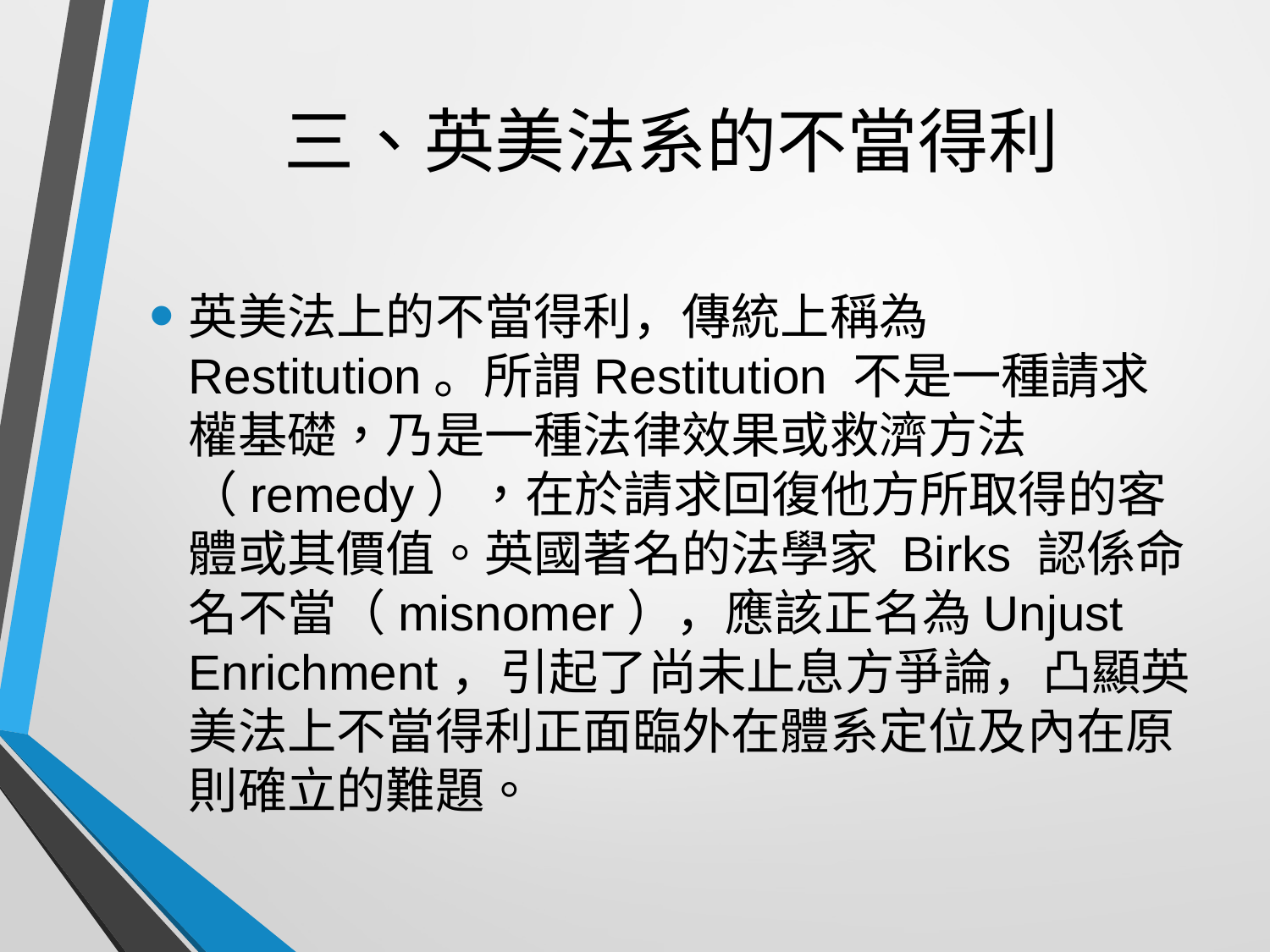

# 三、英美法系的不當得利
英美法上的不當得利，傳統上稱為 Restitution。所謂Restitution 不是一種請求權基礎，乃是一種法律效果或救濟方法（remedy），在於請求回復他方所取得的客體或其價值。英國著名的法學家 Birks 認係命名不當（misnomer），應該正名為Unjust Enrichment，引起了尚未止息方爭論，凸顯英美法上不當得利正面臨外在體系定位及內在原則確立的難題。